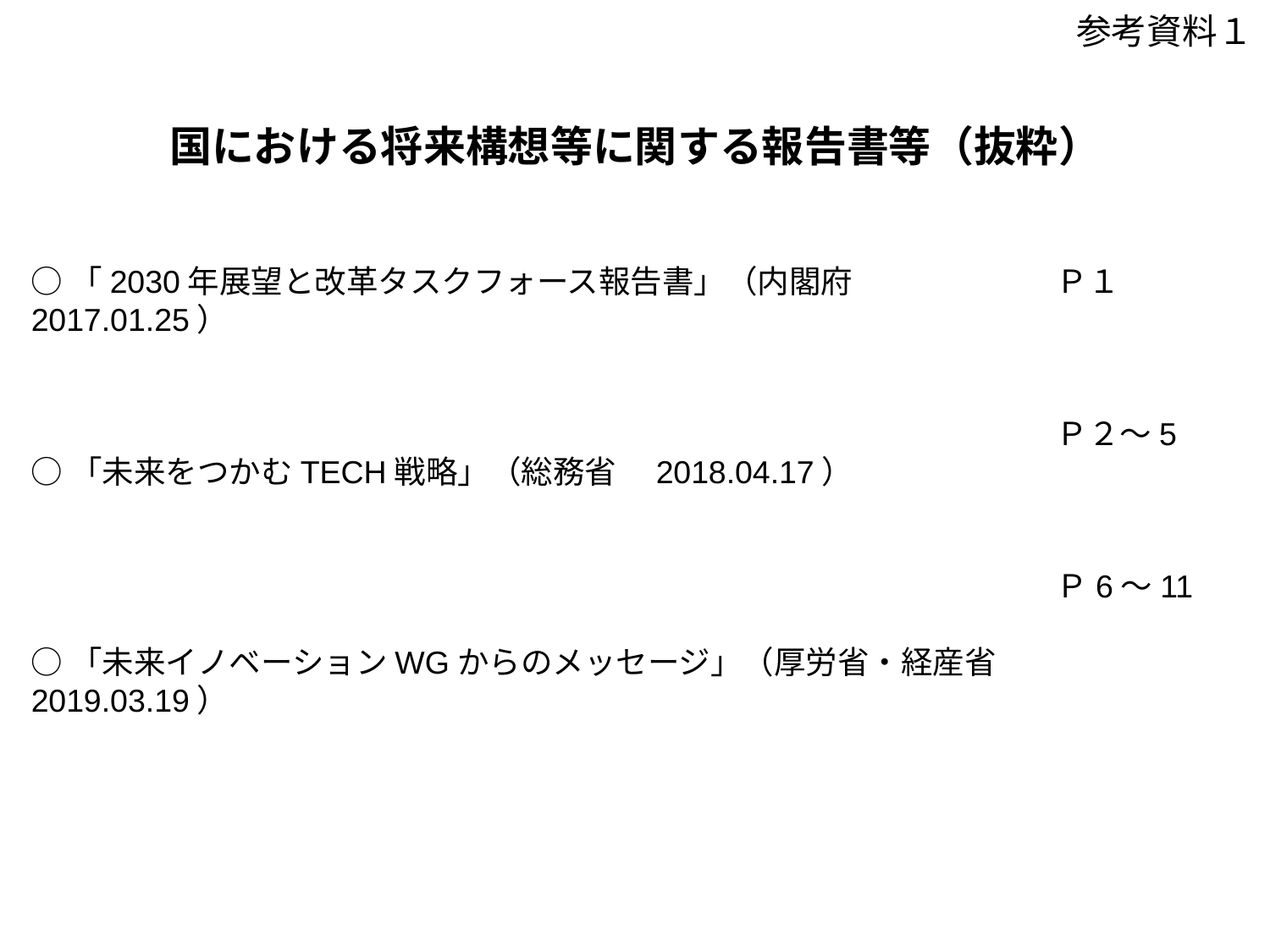

参考資料１
# 国における将来構想等に関する報告書等（抜粋）
○「2030年展望と改革タスクフォース報告書」（内閣府　2017.01.25）

○「未来をつかむTECH戦略」（総務省　2018.04.17）

○「未来イノベーションWGからのメッセージ」（厚労省・経産省　2019.03.19）

Ｐ１

Ｐ２〜5

Ｐ6〜11